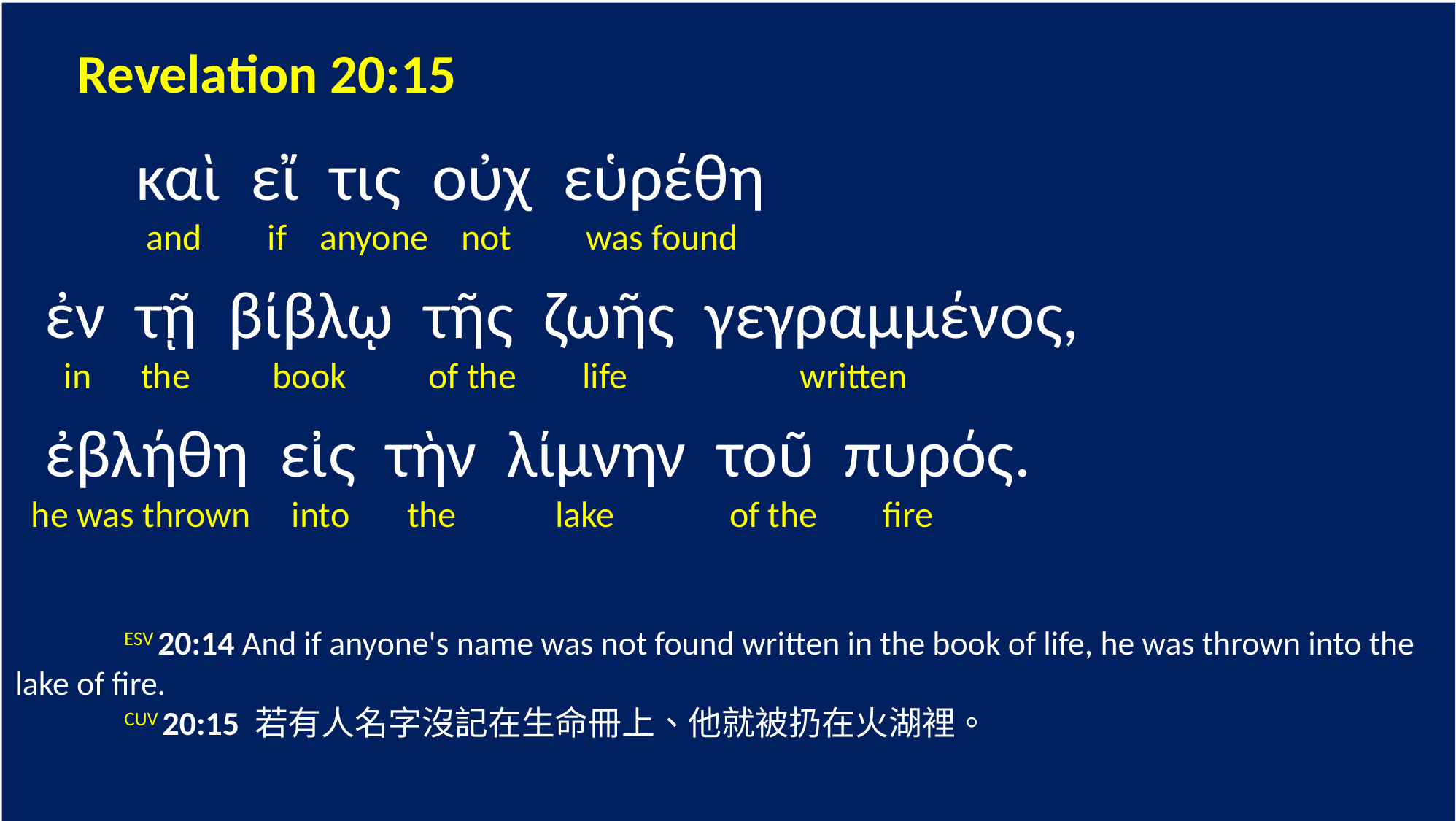

Revelation 20:15

        καὶ  εἴ  τις  οὐχ  εὑρέθη
                and        if    anyone    not         was found

  ἐν  τῇ  βίβλῳ  τῆς  ζωῆς  γεγραμμένος,
      in      the          book          of the        life                     written

  ἐβλήθη  εἰς  τὴν  λίμνην  τοῦ  πυρός.
  he was thrown     into       the            lake              of the        fire

	ESV 20:14 And if anyone's name was not found written in the book of life, he was thrown into the lake of fire.
	CUV 20:15 若有人名字沒記在生命冊上、他就被扔在火湖裡。